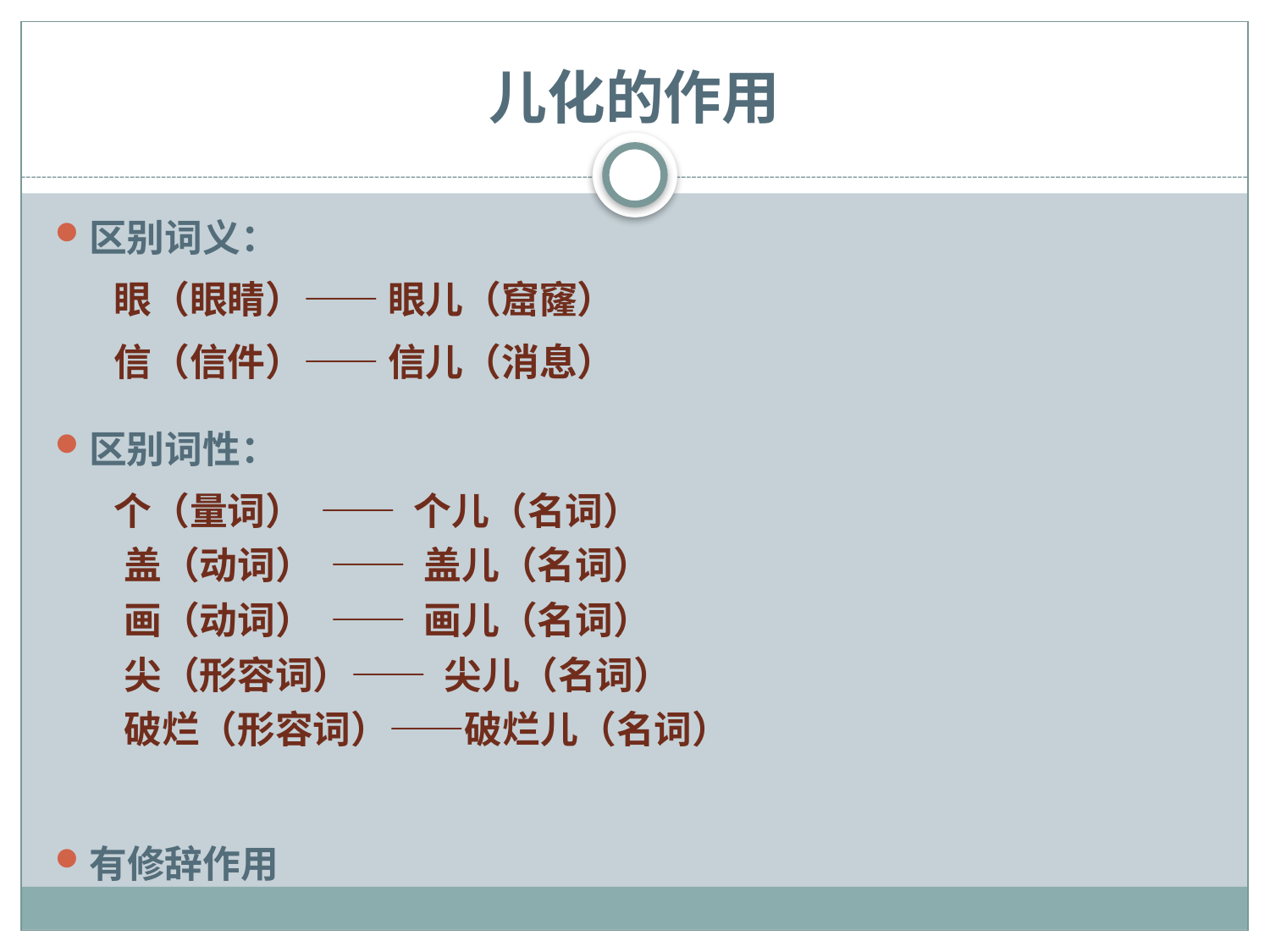

# 儿化的作用
区别词义：
      眼（眼睛）—— 眼儿（窟窿）
      信（信件）—— 信儿（消息）

区别词性：
      个（量词）  ——  个儿（名词）
    盖（动词）  ——  盖儿（名词）
    画（动词）  ——  画儿（名词）
    尖（形容词）——  尖儿（名词）
    破烂（形容词）——破烂儿（名词）
有修辞作用